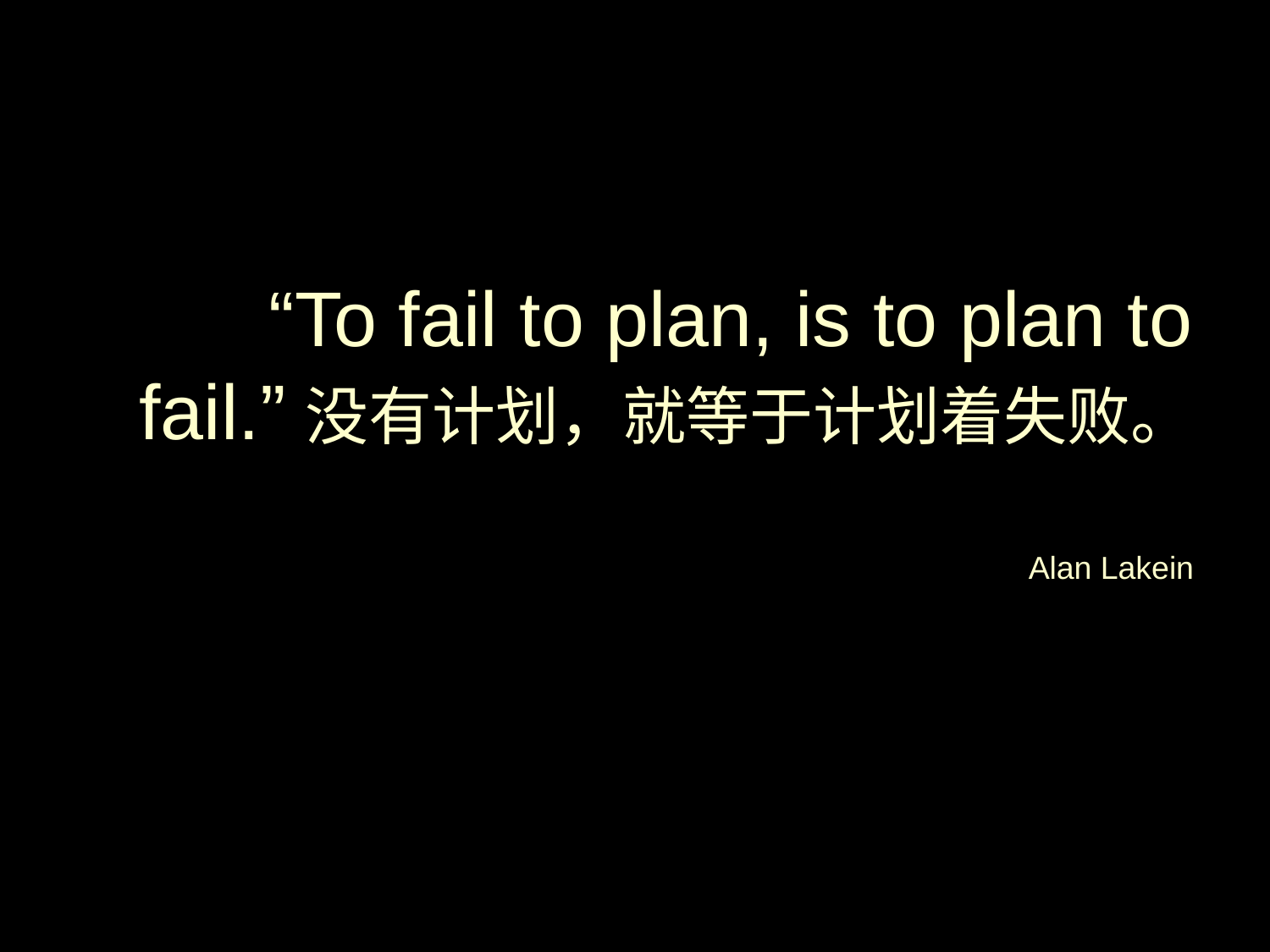

# “To fail to plan, is to plan to fail.”没有计划，就等于计划着失败。 Alan Lakein